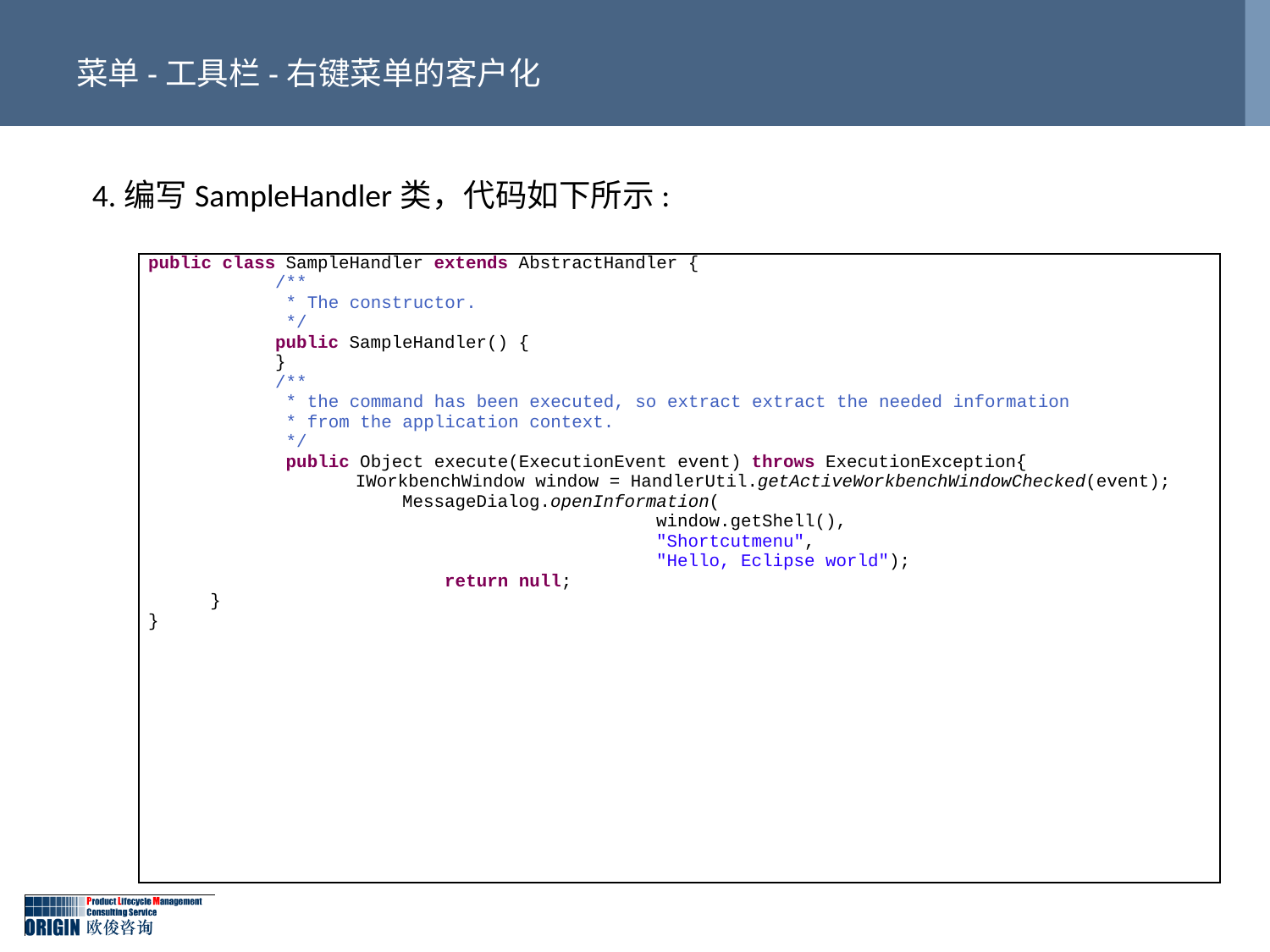

# 菜单-工具栏-右键菜单的客户化
4.编写SampleHandler类，代码如下所示:

| public class SampleHandler extends AbstractHandler { /\*\* \* The constructor. \*/ public SampleHandler() { } /\*\* \* the command has been executed, so extract extract the needed information \* from the application context. \*/ public Object execute(ExecutionEvent event) throws ExecutionException{ IWorkbenchWindow window = HandlerUtil.getActiveWorkbenchWindowChecked(event); MessageDialog.openInformation( window.getShell(), "Shortcutmenu", "Hello, Eclipse world"); return null; } } |
| --- |